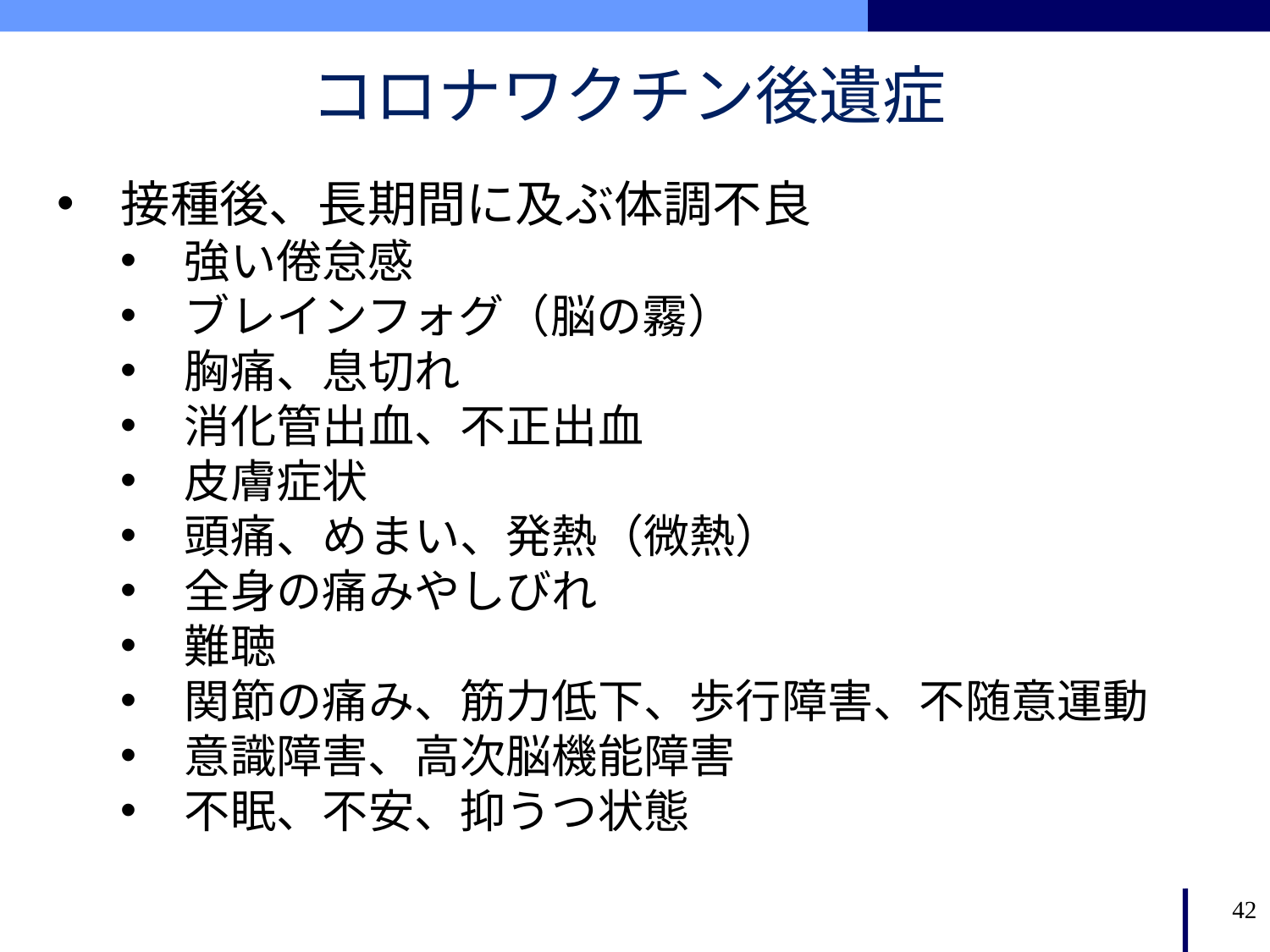

# コロナワクチン後遺症
接種後、長期間に及ぶ体調不良
強い倦怠感
ブレインフォグ（脳の霧）
胸痛、息切れ
消化管出血、不正出血
皮膚症状
頭痛、めまい、発熱（微熱）
全身の痛みやしびれ
難聴
関節の痛み、筋力低下、歩行障害、不随意運動
意識障害、高次脳機能障害
不眠、不安、抑うつ状態
42